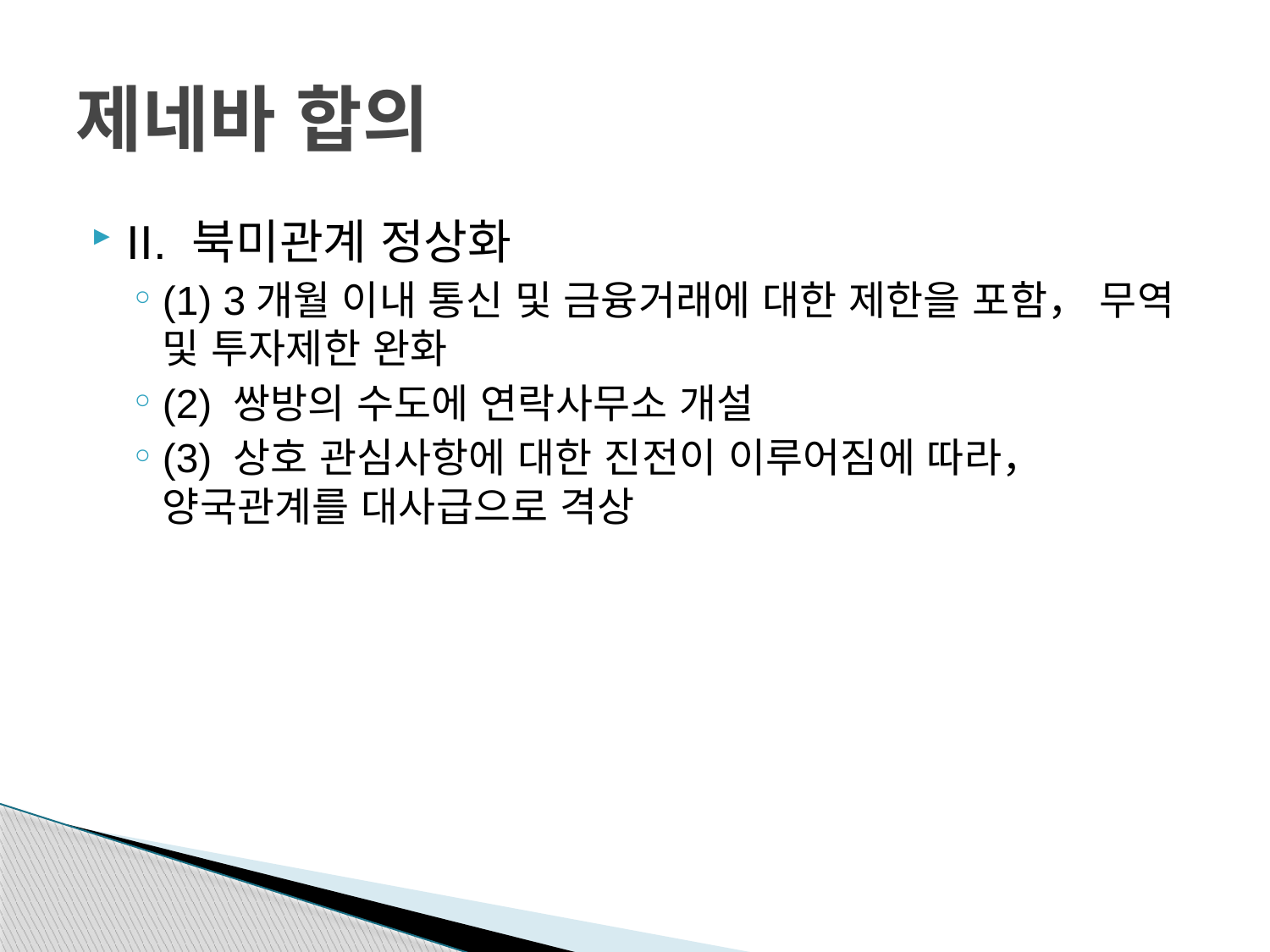

# 제네바 합의
II. 북미관계 정상화
(1) 3개월 이내 통신 및 금융거래에 대한 제한을 포함， 무역 및 투자제한 완화
(2) 쌍방의 수도에 연락사무소 개설
(3) 상호 관심사항에 대한 진전이 이루어짐에 따라， 양국관계를 대사급으로 격상